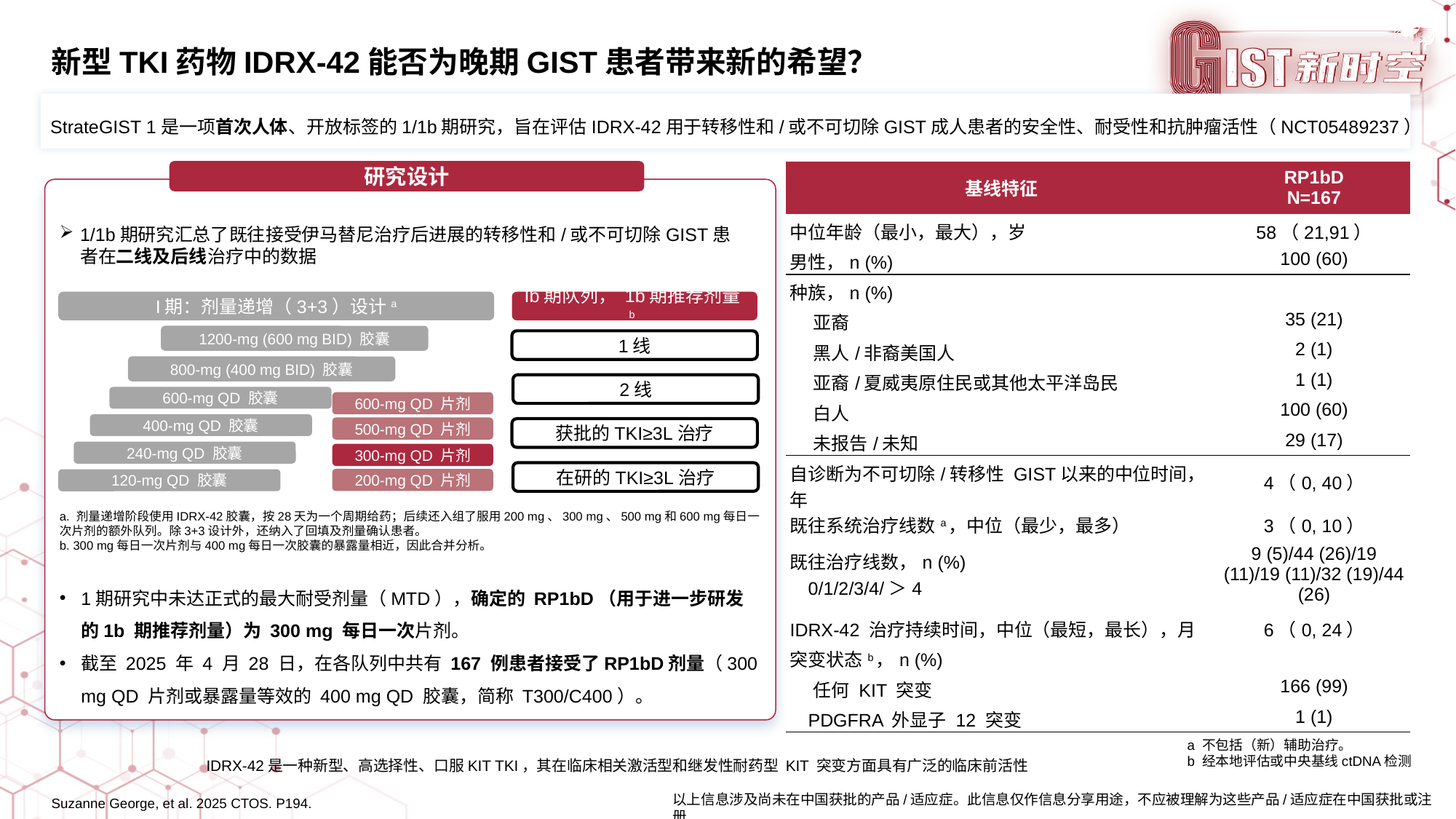

新型TKI药物IDRX-42能否为晚期GIST患者带来新的希望？

StrateGIST 1是一项首次人体、开放标签的1/1b期研究，旨在评估IDRX-42用于转移性和/或不可切除GIST成人患者的安全性、耐受性和抗肿瘤活性（NCT05489237）
研究设计
| 基线特征 | RP1bD N=167 |
| --- | --- |
| 中位年龄（最小，最大），岁 | 58（21,91） |
| 男性，n (%) | 100 (60) |
| 种族，n (%) |  |
| 亚裔 | 35 (21) |
| 黑人/非裔美国人 | 2 (1) |
| 亚裔/夏威夷原住民或其他太平洋岛民 | 1 (1) |
| 白人 | 100 (60) |
| 未报告/未知 | 29 (17) |
| 自诊断为不可切除/转移性 GIST以来的中位时间，年 | 4（0, 40） |
| 既往系统治疗线数a，中位（最少，最多） | 3（0, 10） |
| 既往治疗线数，n (%)  0/1/2/3/4/＞4 | 9 (5)/44 (26)/19 (11)/19 (11)/32 (19)/44 (26) |
| IDRX-42 治疗持续时间，中位（最短，最长），月 | 6（0, 24） |
| 突变状态b，n (%) |  |
| 任何 KIT 突变 | 166 (99) |
| PDGFRA 外显子 12 突变 | 1 (1) |

1/1b期研究汇总了既往接受伊马替尼治疗后进展的转移性和/或不可切除GIST患者在二线及后线治疗中的数据
I期：剂量递增（3+3）设计a
Ib期队列， 1b期推荐剂量b
1200-mg (600 mg BID) 胶囊
800-mg (400 mg BID) 胶囊
600-mg QD 胶囊
400-mg QD 胶囊
240-mg QD 胶囊
120-mg QD 胶囊
1线
2线
600-mg QD 片剂
500-mg QD 片剂
300-mg QD 片剂
200-mg QD 片剂
获批的TKI≥3L治疗
在研的TKI≥3L治疗
a. 剂量递增阶段使用IDRX-42胶囊，按28天为一个周期给药；后续还入组了服用200 mg、300 mg、500 mg和600 mg每日一次片剂的额外队列。除3+3设计外，还纳入了回填及剂量确认患者。
b. 300 mg每日一次片剂与400 mg每日一次胶囊的暴露量相近，因此合并分析。
1期研究中未达正式的最大耐受剂量（MTD），确定的 RP1bD（用于进一步研发的1b 期推荐剂量）为 300 mg 每日一次片剂。
截至 2025 年 4 月 28 日，在各队列中共有 167 例患者接受了RP1bD剂量（300 mg QD 片剂或暴露量等效的 400 mg QD 胶囊，简称 T300/C400）。

a 不包括（新）辅助治疗。
b 经本地评估或中央基线ctDNA检测
IDRX-42是一种新型、高选择性、口服KIT TKI，其在临床相关激活型和继发性耐药型 KIT 突变方面具有广泛的临床前活性
Suzanne George, et al. 2025 CTOS. P194.